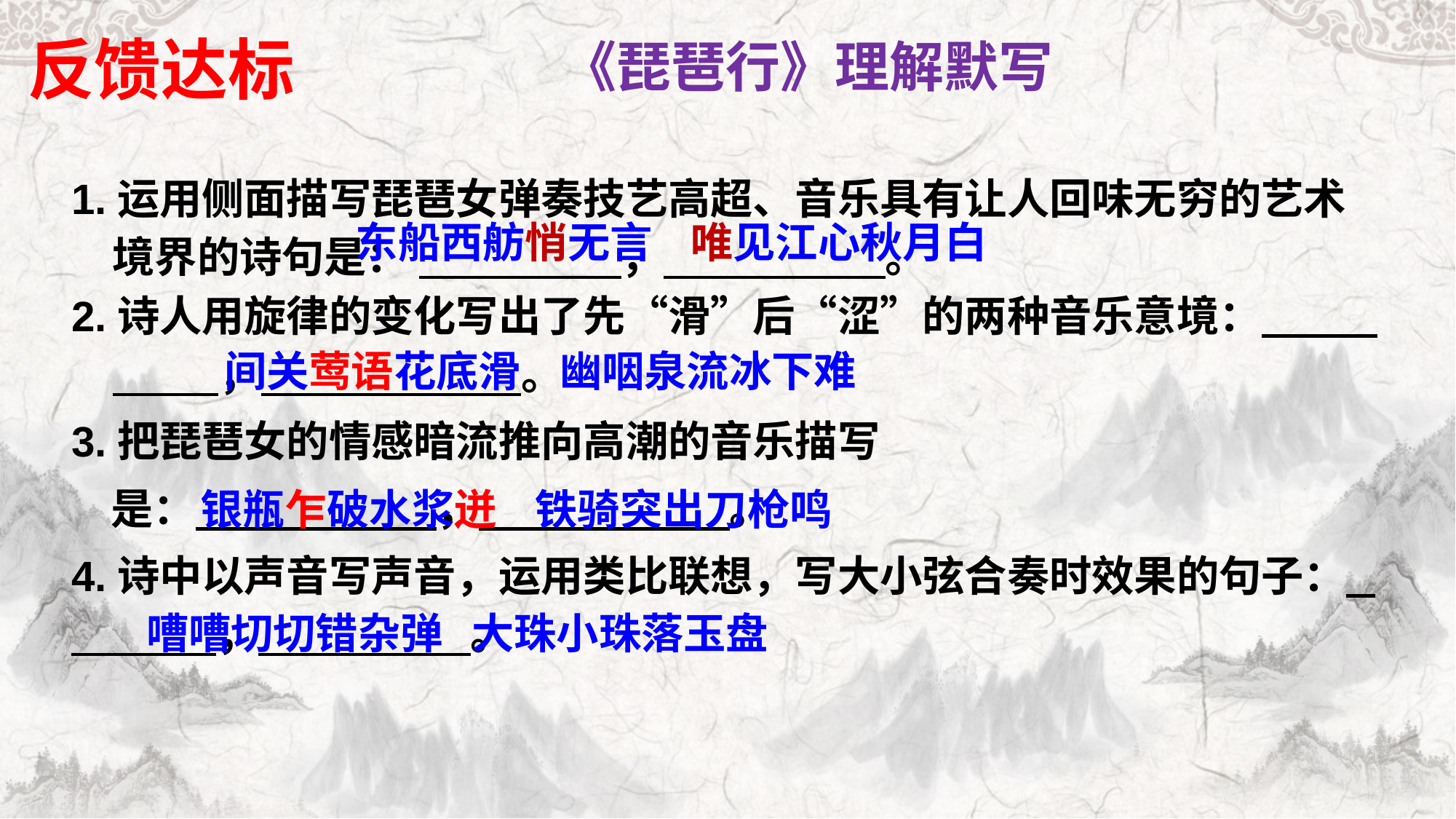

《琵琶行》理解默写
反馈达标
1.运用侧面描写琵琶女弹奏技艺高超、音乐具有让人回味无穷的艺术境界的诗句是：                      ，                       。
2.诗人用旋律的变化写出了先“滑”后“涩”的两种音乐意境：                        ，                           。
3.把琵琶女的情感暗流推向高潮的音乐描写
   是：                         ，                          。
4.诗中以声音写声音，运用类比联想，写大小弦合奏时效果的句子：                   ，                      。
东船西舫悄无言    唯见江心秋月白

间关莺语花底滑    幽咽泉流冰下难
银瓶乍破水浆迸    铁骑突出刀枪鸣
嘈嘈切切错杂弹   大珠小珠落玉盘